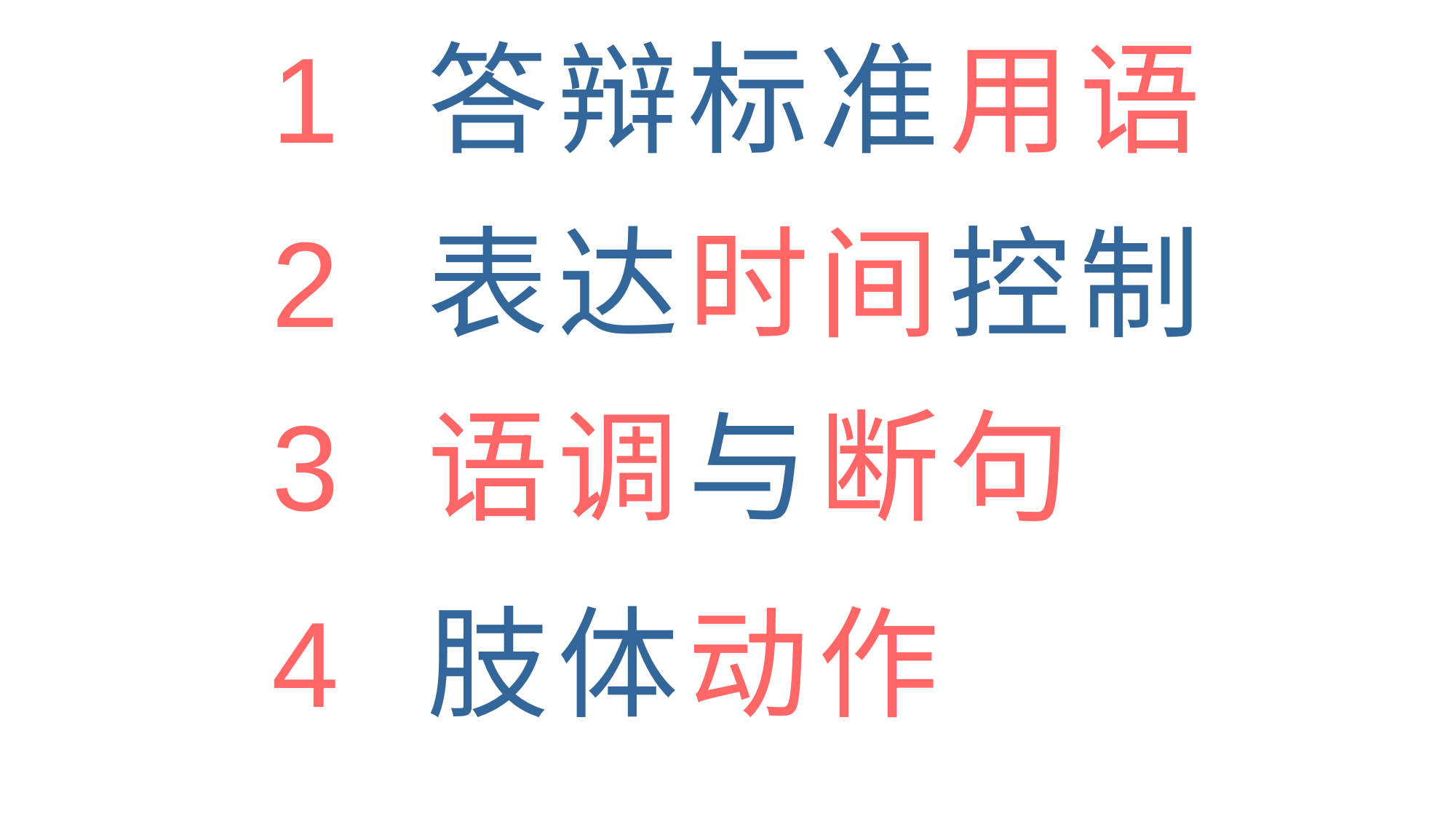

1
答辩标准用语
2
表达时间控制
3
语调与断句
4
肢体动作